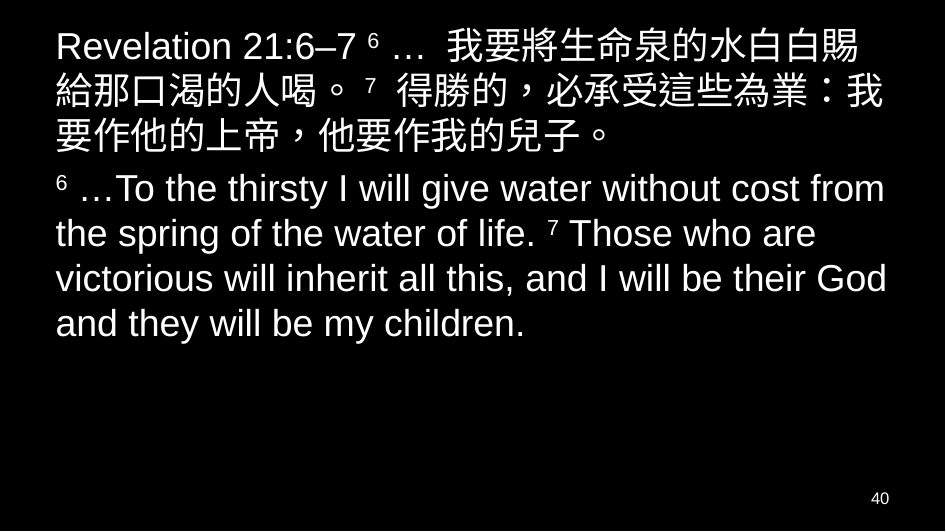

Revelation 21:6–7 6 … 我要將生命泉的水白白賜給那口渴的人喝。7 得勝的，必承受這些為業：我要作他的上帝，他要作我的兒子。
6 …To the thirsty I will give water without cost from the spring of the water of life. 7 Those who are victorious will inherit all this, and I will be their God and they will be my children.

40